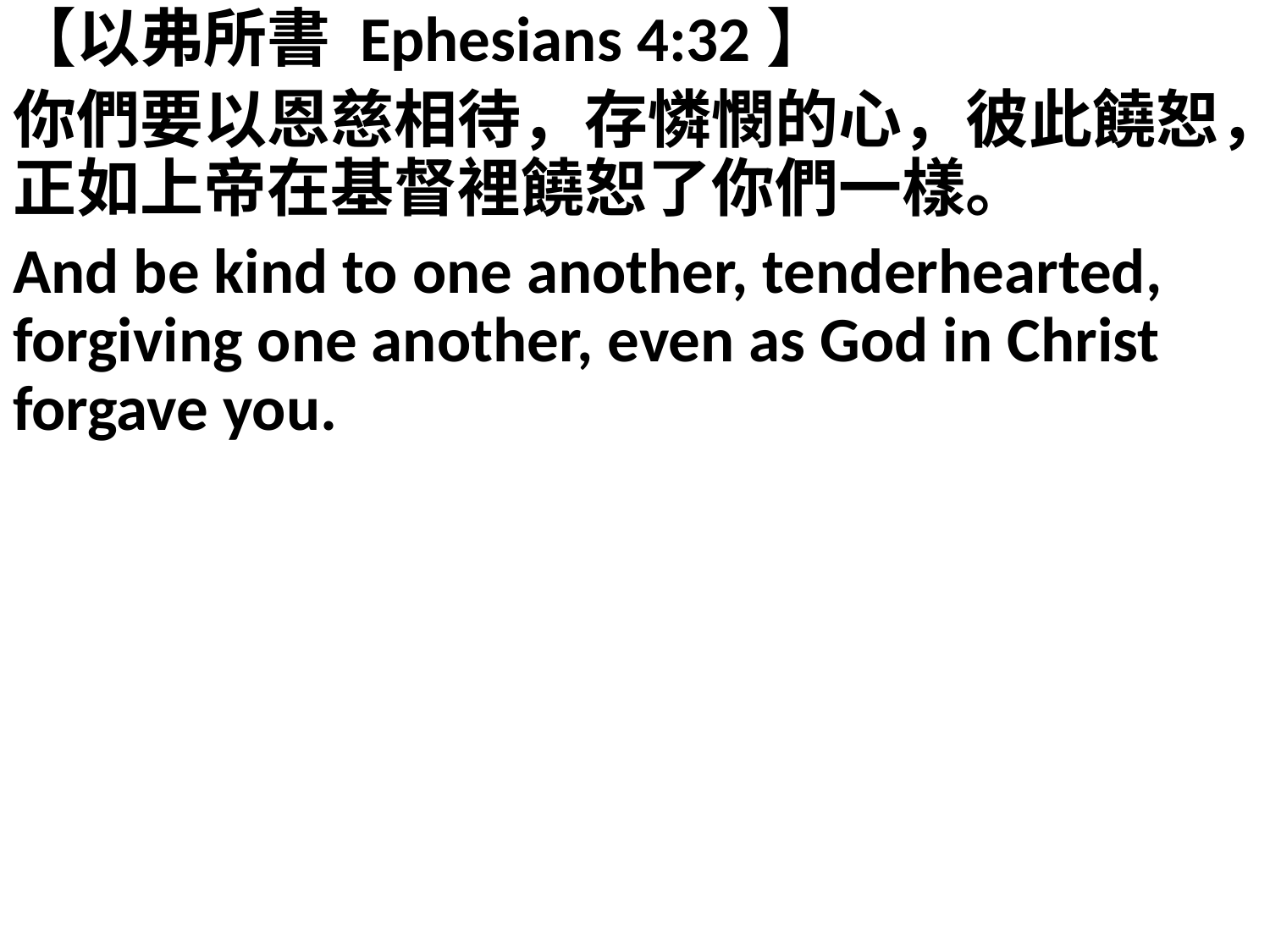

【以弗所書 Ephesians 4:32】
你們要以恩慈相待，存憐憫的心，彼此饒恕，正如上帝在基督裡饒恕了你們一樣。
And be kind to one another, tenderhearted, forgiving one another, even as God in Christ forgave you.